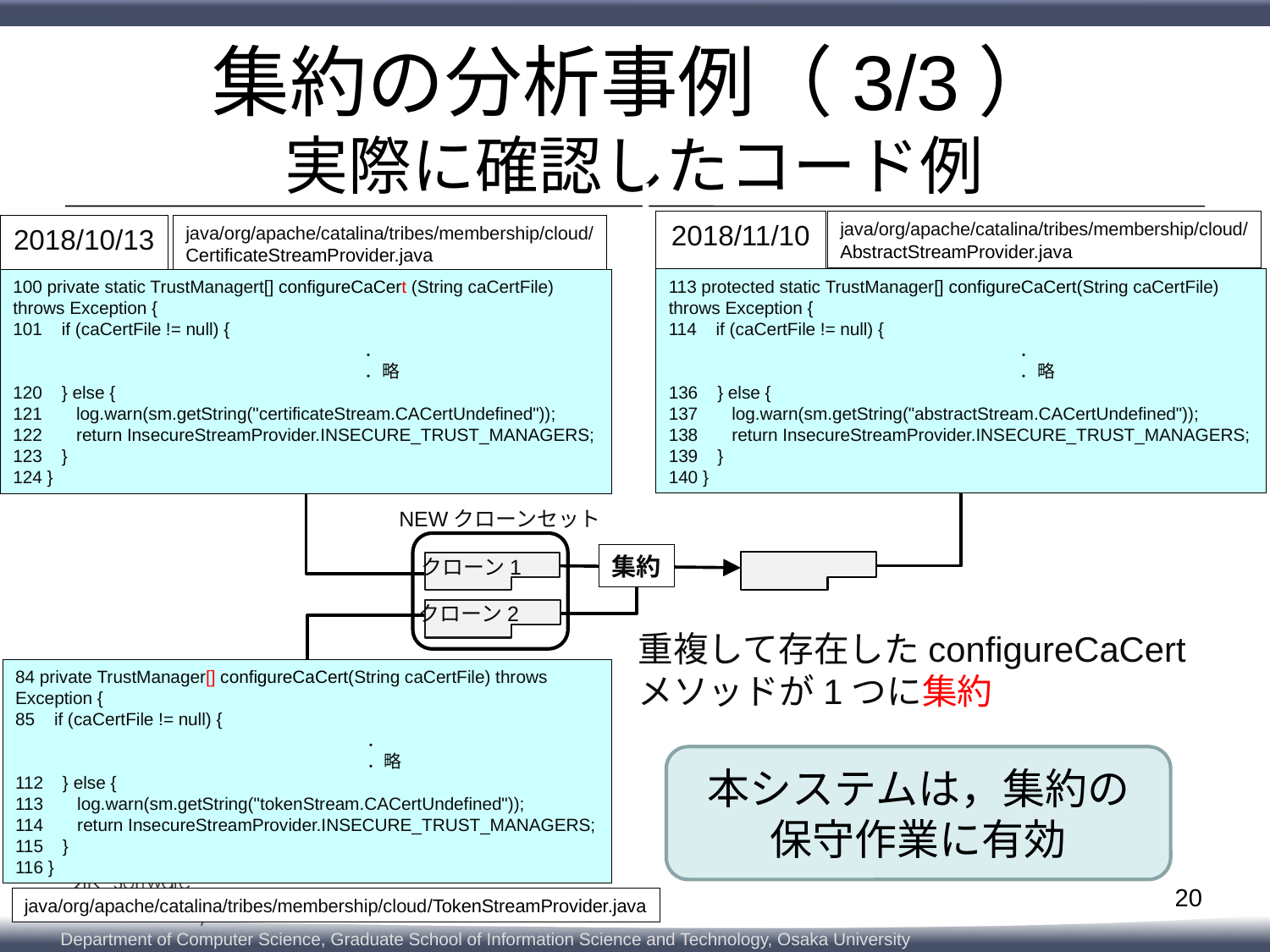

# 集約の分析事例（3/3） 実際に確認したコード例

2018/11/10
java/org/apache/catalina/tribes/membership/cloud/
AbstractStreamProvider.java
java/org/apache/catalina/tribes/membership/cloud/
CertificateStreamProvider.java
2018/10/13
113 protected static TrustManager[] configureCaCert(String caCertFile) throws Exception {
114    if (caCertFile != null) {
　　　　　　　　　　　　　　　　　　　　．
　　　　　　　　　　　　　　　　　　　　．略
136    } else {
137       log.warn(sm.getString("abstractStream.CACertUndefined"));
138       return InsecureStreamProvider.INSECURE_TRUST_MANAGERS;
139    }
140 }
100 private static TrustManagert[] configureCaCert (String caCertFile) throws Exception {
101    if (caCertFile != null) {
　　　　　　　　　　　　　　　　　　　　．
　　　　　　　　　　　　　　　　　　　　．略
120    } else {
121       log.warn(sm.getString("certificateStream.CACertUndefined"));
122       return InsecureStreamProvider.INSECURE_TRUST_MANAGERS;
123    }
124 }
NEWクローンセット

クローン1

クローン2

集約

重複して存在したconfigureCaCert
メソッドが1つに集約
84 private TrustManager[] configureCaCert(String caCertFile) throws Exception {
85    if (caCertFile != null) {
　　　　　　　　　　　　　　　　　　　　．
　　　　　　　　　　　　　　　　　　　　．略
112    } else {
113       log.warn(sm.getString("tokenStream.CACertUndefined"));
114       return InsecureStreamProvider.INSECURE_TRUST_MANAGERS;
115    }
116 }

本システムは，集約の
保守作業に有効
20
java/org/apache/catalina/tribes/membership/cloud/TokenStreamProvider.java